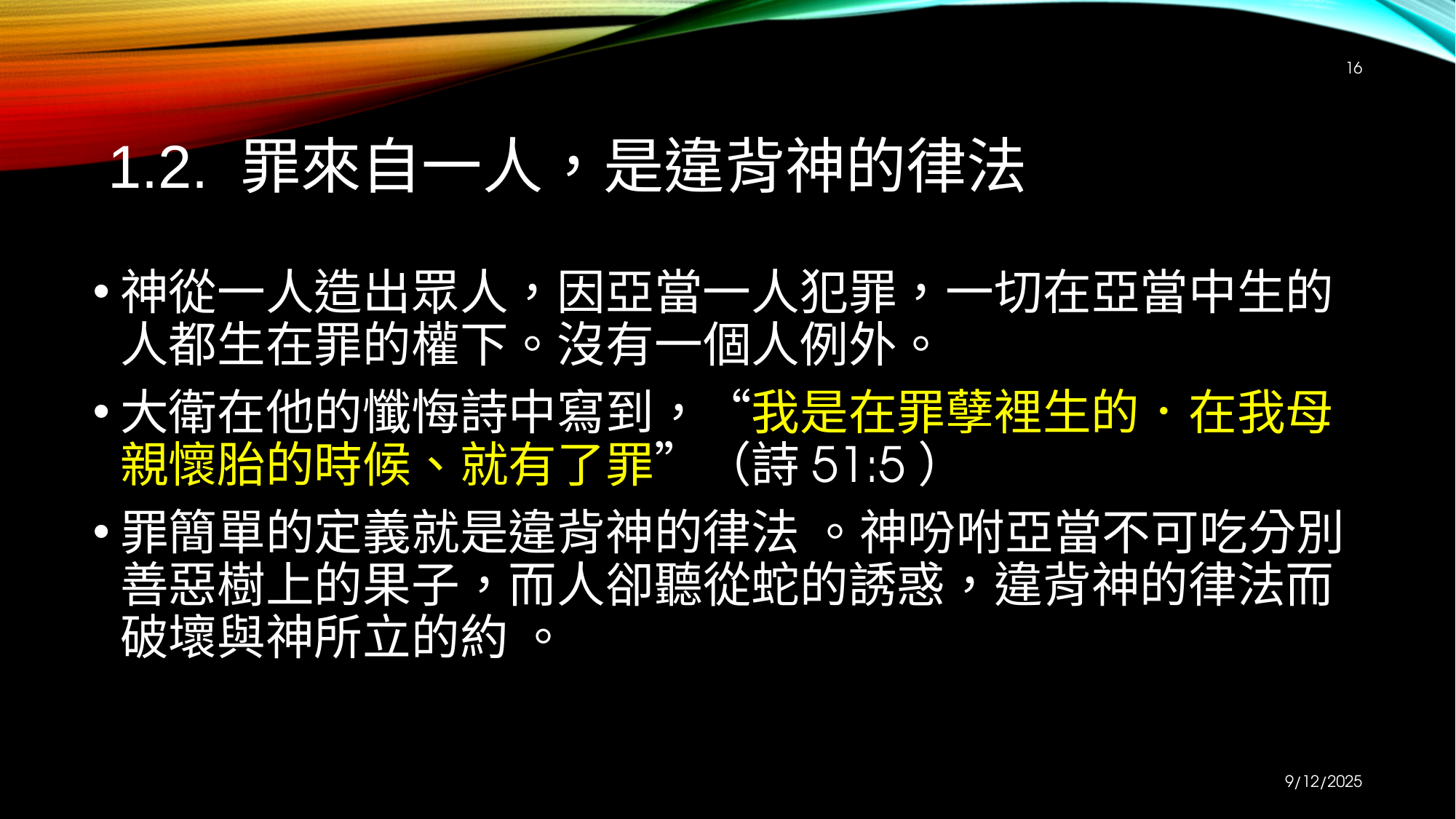

16
# 1.2. 罪來自一人，是違背神的律法
神從一人造出眾人，因亞當一人犯罪，一切在亞當中生的人都生在罪的權下。沒有一個人例外。
大衛在他的懺悔詩中寫到，“我是在罪孽裡生的．在我母親懷胎的時候、就有了罪”（詩51:5）
罪簡單的定義就是違背神的律法 。神吩咐亞當不可吃分別善惡樹上的果子，而人卻聽從蛇的誘惑，違背神的律法而破壞與神所立的約 。
9/12/2025